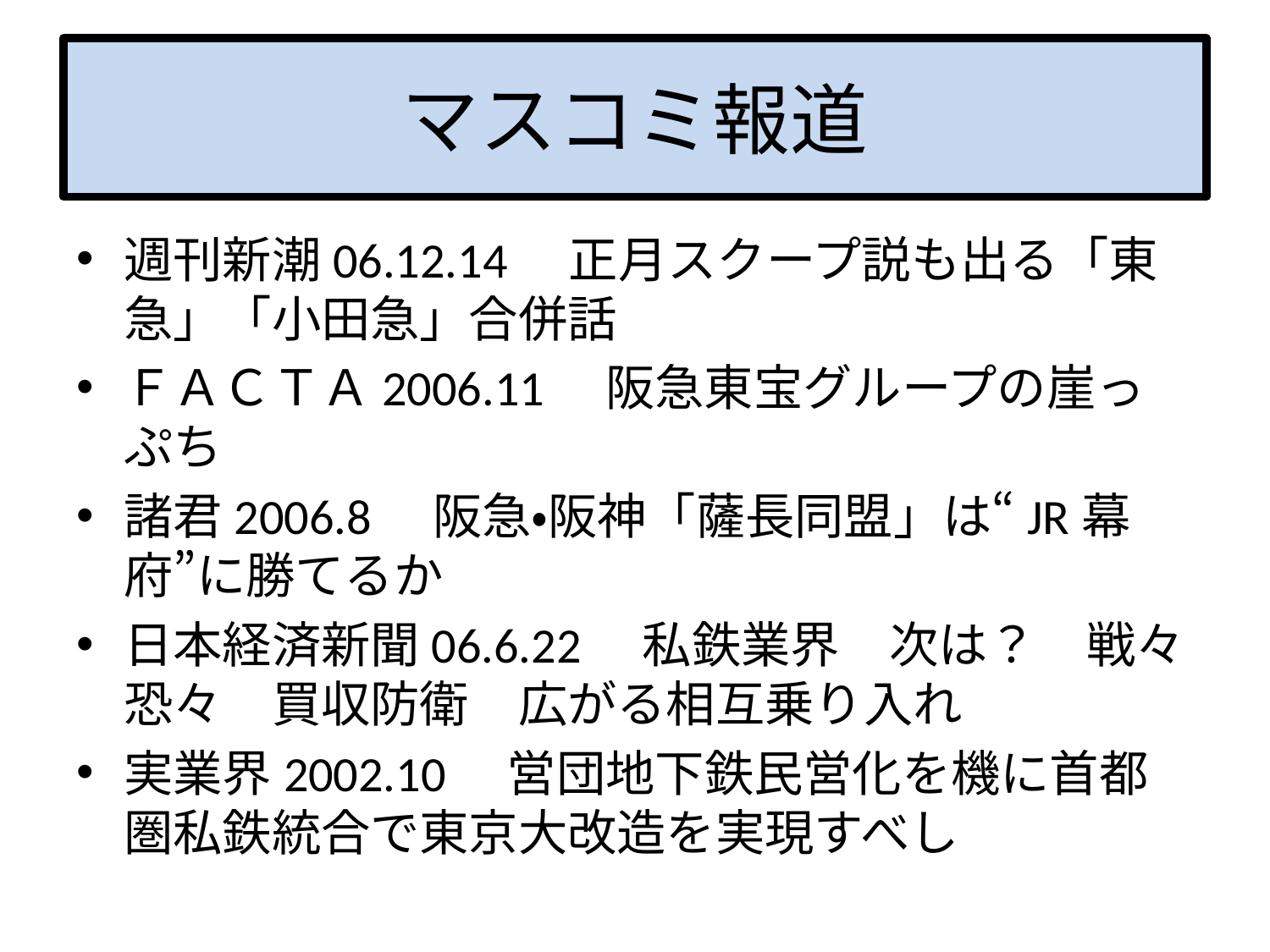

# マスコミ報道
週刊新潮06.12.14　正月スクープ説も出る「東急」「小田急」合併話
ＦＡＣＴＡ2006.11　阪急東宝グループの崖っぷち
諸君2006.8　阪急・阪神「薩長同盟」は“JR幕府”に勝てるか
日本経済新聞06.6.22　私鉄業界　次は？　戦々恐々　買収防衛　広がる相互乗り入れ
実業界2002.10　営団地下鉄民営化を機に首都圏私鉄統合で東京大改造を実現すべし